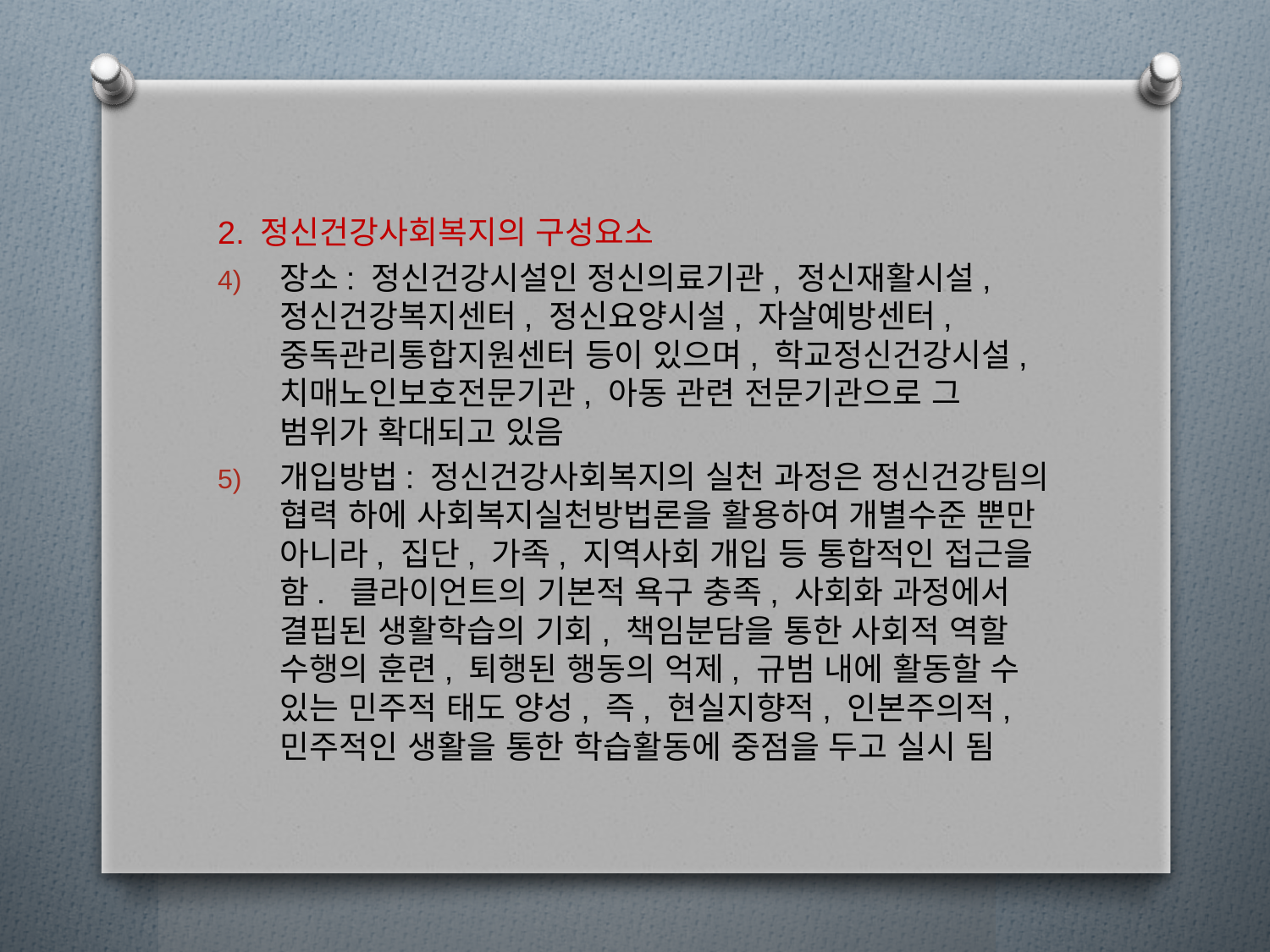

2. 정신건강사회복지의 구성요소
장소: 정신건강시설인 정신의료기관, 정신재활시설, 정신건강복지센터, 정신요양시설, 자살예방센터, 중독관리통합지원센터 등이 있으며, 학교정신건강시설, 치매노인보호전문기관, 아동 관련 전문기관으로 그 범위가 확대되고 있음
개입방법: 정신건강사회복지의 실천 과정은 정신건강팀의 협력 하에 사회복지실천방법론을 활용하여 개별수준 뿐만 아니라, 집단, 가족, 지역사회 개입 등 통합적인 접근을 함.  클라이언트의 기본적 욕구 충족, 사회화 과정에서 결핍된 생활학습의 기회, 책임분담을 통한 사회적 역할 수행의 훈련, 퇴행된 행동의 억제, 규범 내에 활동할 수 있는 민주적 태도 양성, 즉, 현실지향적, 인본주의적, 민주적인 생활을 통한 학습활동에 중점을 두고 실시 됨